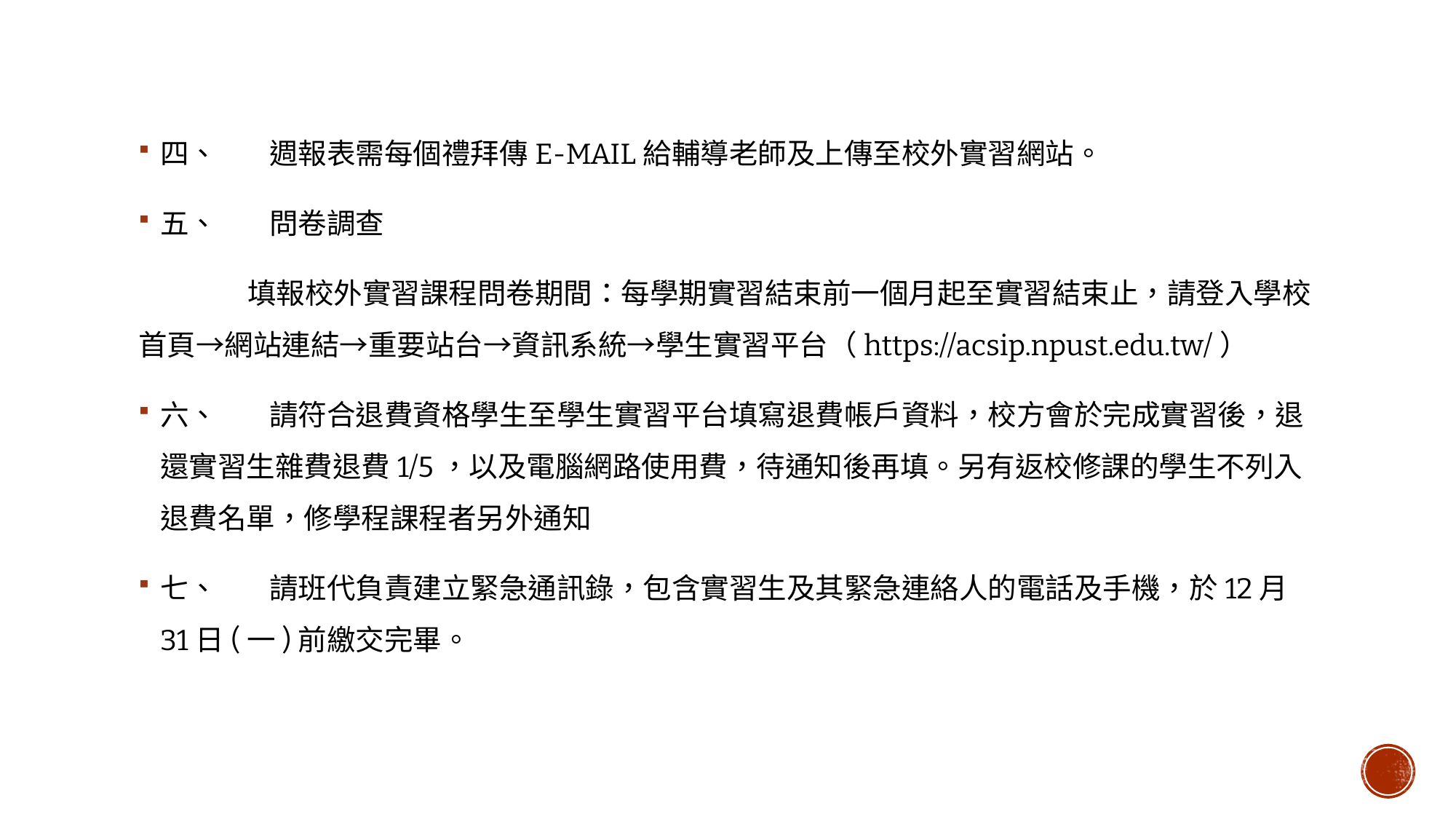

四、	週報表需每個禮拜傳E-MAIL給輔導老師及上傳至校外實習網站。
五、	問卷調查
	填報校外實習課程問卷期間：每學期實習結束前一個月起至實習結束止，請登入學校首頁→網站連結→重要站台→資訊系統→學生實習平台（https://acsip.npust.edu.tw/）
六、	請符合退費資格學生至學生實習平台填寫退費帳戶資料，校方會於完成實習後，退還實習生雜費退費1/5，以及電腦網路使用費，待通知後再填。另有返校修課的學生不列入退費名單，修學程課程者另外通知
七、	請班代負責建立緊急通訊錄，包含實習生及其緊急連絡人的電話及手機，於12月31日(一)前繳交完畢。